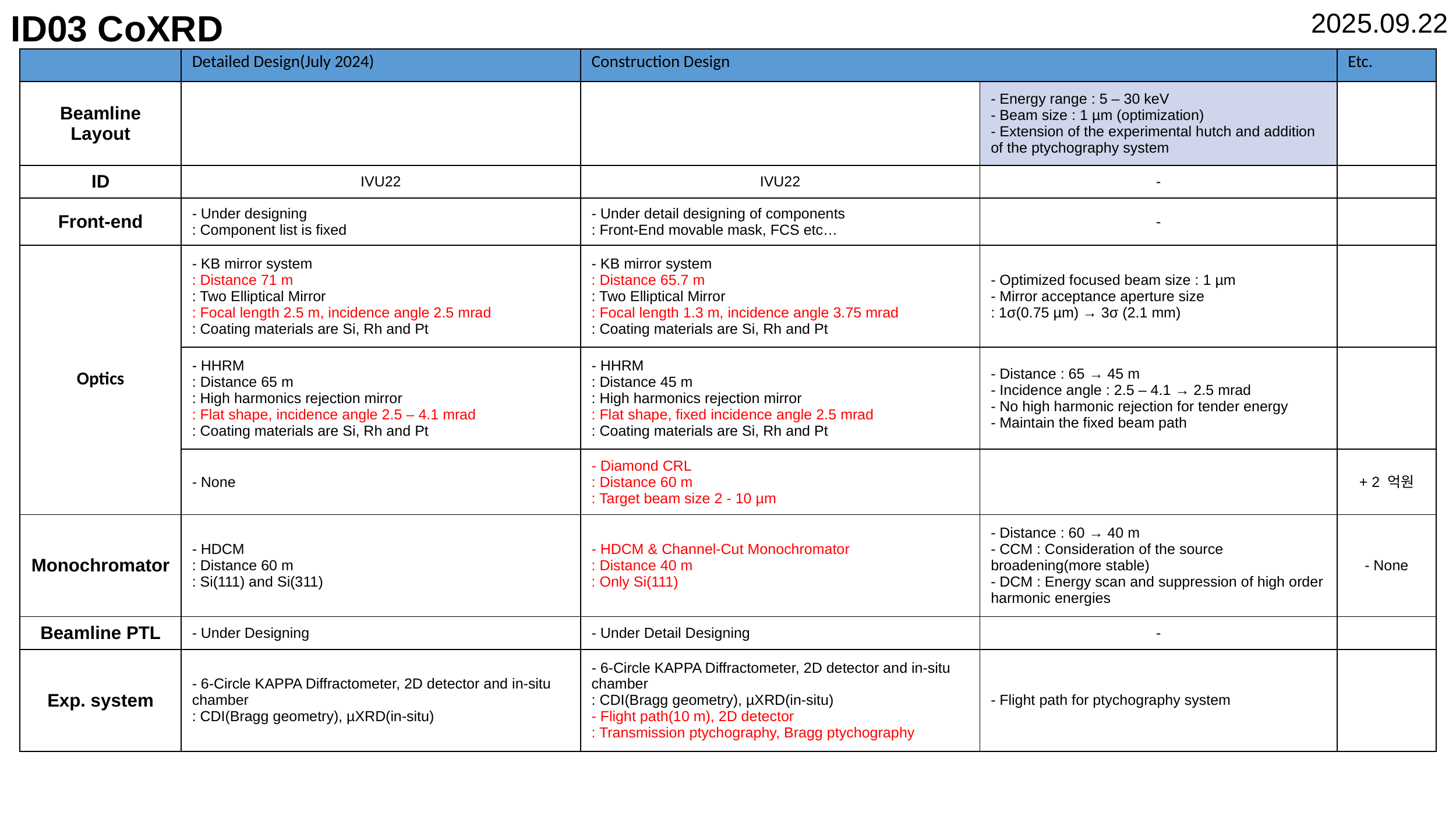

ID03 CoXRD
2025.09.22
|  | Detailed Design(July 2024) | Construction Design |  | Etc. |
| --- | --- | --- | --- | --- |
| Beamline Layout |  |  | - Energy range : 5 – 30 keV - Beam size : 1 µm (optimization) - Extension of the experimental hutch and addition of the ptychography system |  |
| ID | IVU22 | IVU22 | - |  |
| Front-end | - Under designing : Component list is fixed | - Under detail designing of components : Front-End movable mask, FCS etc… | - |  |
| Optics | - KB mirror system : Distance 71 m : Two Elliptical Mirror : Focal length 2.5 m, incidence angle 2.5 mrad : Coating materials are Si, Rh and Pt | - KB mirror system : Distance 65.7 m : Two Elliptical Mirror : Focal length 1.3 m, incidence angle 3.75 mrad : Coating materials are Si, Rh and Pt | - Optimized focused beam size : 1 µm - Mirror acceptance aperture size : 1σ(0.75 µm) → 3σ (2.1 mm) |  |
|  | - HHRM : Distance 65 m : High harmonics rejection mirror : Flat shape, incidence angle 2.5 – 4.1 mrad : Coating materials are Si, Rh and Pt | - HHRM : Distance 45 m : High harmonics rejection mirror : Flat shape, fixed incidence angle 2.5 mrad : Coating materials are Si, Rh and Pt | - Distance : 65 → 45 m - Incidence angle : 2.5 – 4.1 → 2.5 mrad - No high harmonic rejection for tender energy - Maintain the fixed beam path |  |
|  | - None | - Diamond CRL : Distance 60 m : Target beam size 2 - 10 µm |  | + 2 억원 |
| Monochromator | - HDCM : Distance 60 m : Si(111) and Si(311) | - HDCM & Channel-Cut Monochromator : Distance 40 m : Only Si(111) | - Distance : 60 → 40 m - CCM : Consideration of the source broadening(more stable) - DCM : Energy scan and suppression of high order harmonic energies | - None |
| Beamline PTL | - Under Designing | - Under Detail Designing | - |  |
| Exp. system | - 6-Circle KAPPA Diffractometer, 2D detector and in-situ chamber : CDI(Bragg geometry), µXRD(in-situ) | - 6-Circle KAPPA Diffractometer, 2D detector and in-situ chamber : CDI(Bragg geometry), µXRD(in-situ) - Flight path(10 m), 2D detector : Transmission ptychography, Bragg ptychography | - Flight path for ptychography system |  |